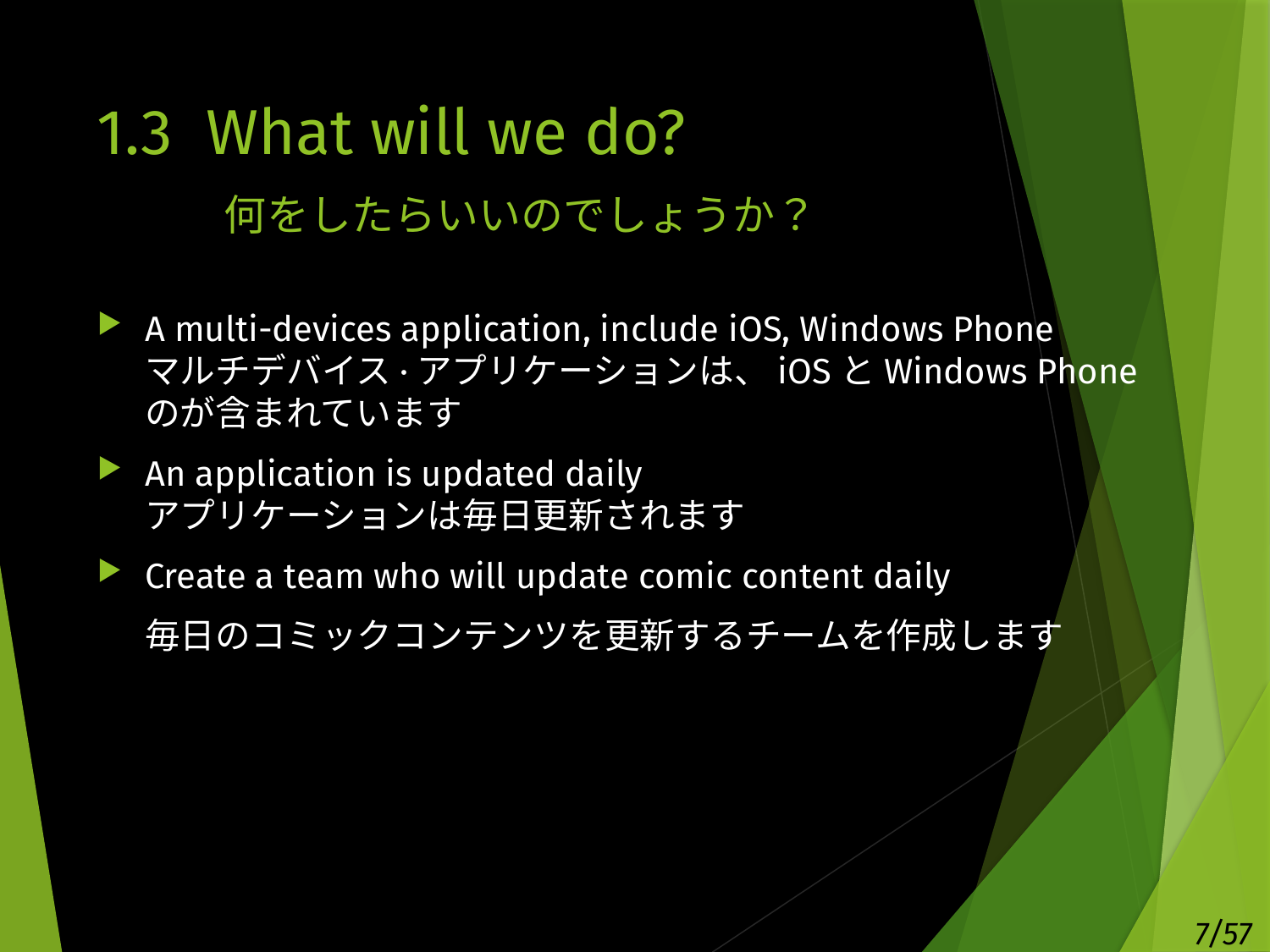

# 1.3  What will we do? 何をしたらいいのでしょうか？
A multi-devices application, include iOS, Windows Phone
マルチデバイス·アプリケーションは、iOSとWindows Phoneのが含まれています
An application is updated daily
アプリケーションは毎日更新されます
Create a team who will update comic content daily
     毎日のコミックコンテンツを更新するチームを作成します
7/57